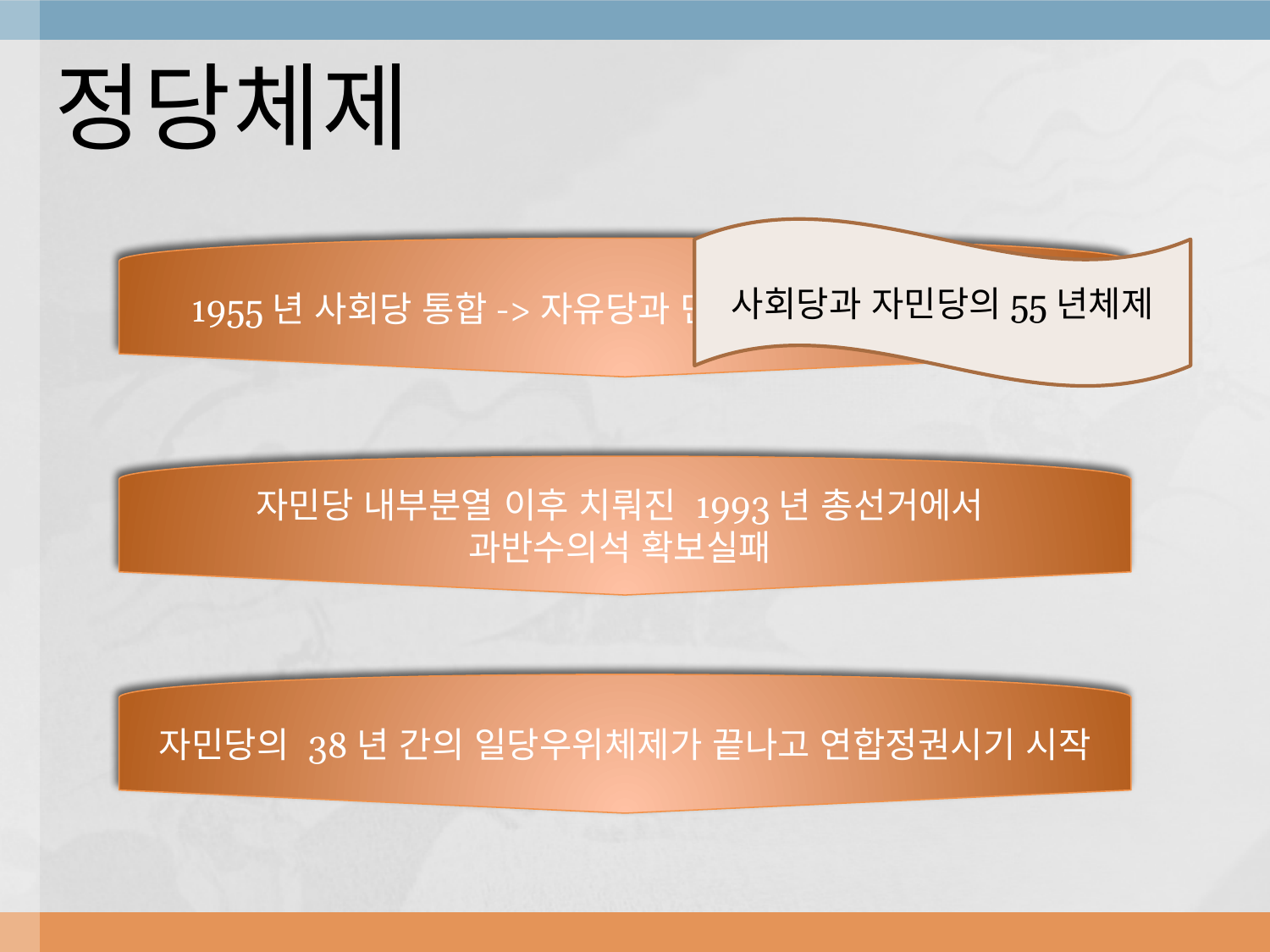

1955년 사회당 통합->자유당과 민주당이 자민당으로 통합
자민당 내부분열 이후 치뤄진 1993년 총선거에서
과반수의석 확보실패
# 정당체제
사회당과 자민당의55년체제
자민당의 38년 간의 일당우위체제가 끝나고 연합정권시기 시작